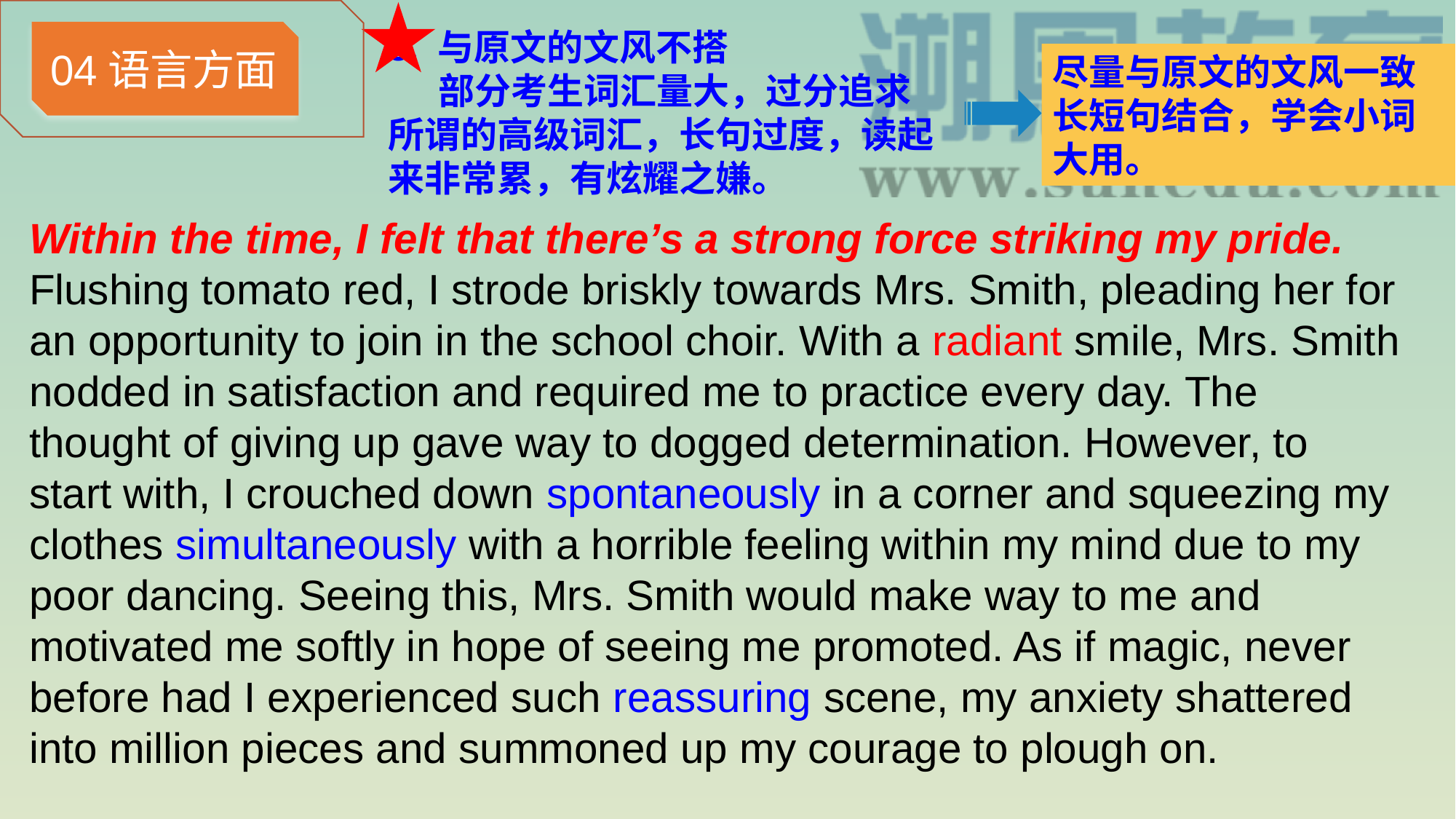

3. 与原文的文风不搭
     部分考生词汇量大，过分追求所谓的高级词汇，长句过度，读起来非常累，有炫耀之嫌。
04语言方面
尽量与原文的文风一致
长短句结合，学会小词大用。

Within the time, I felt that there’s a strong force striking my pride. Flushing tomato red, I strode briskly towards Mrs. Smith, pleading her for an opportunity to join in the school choir. With a radiant smile, Mrs. Smith nodded in satisfaction and required me to practice every day. The thought of giving up gave way to dogged determination. However, to  start with, I crouched down spontaneously in a corner and squeezing my clothes simultaneously with a horrible feeling within my mind due to my poor dancing. Seeing this, Mrs. Smith would make way to me and motivated me softly in hope of seeing me promoted. As if magic, never before had I experienced such reassuring scene, my anxiety shattered into million pieces and summoned up my courage to plough on.